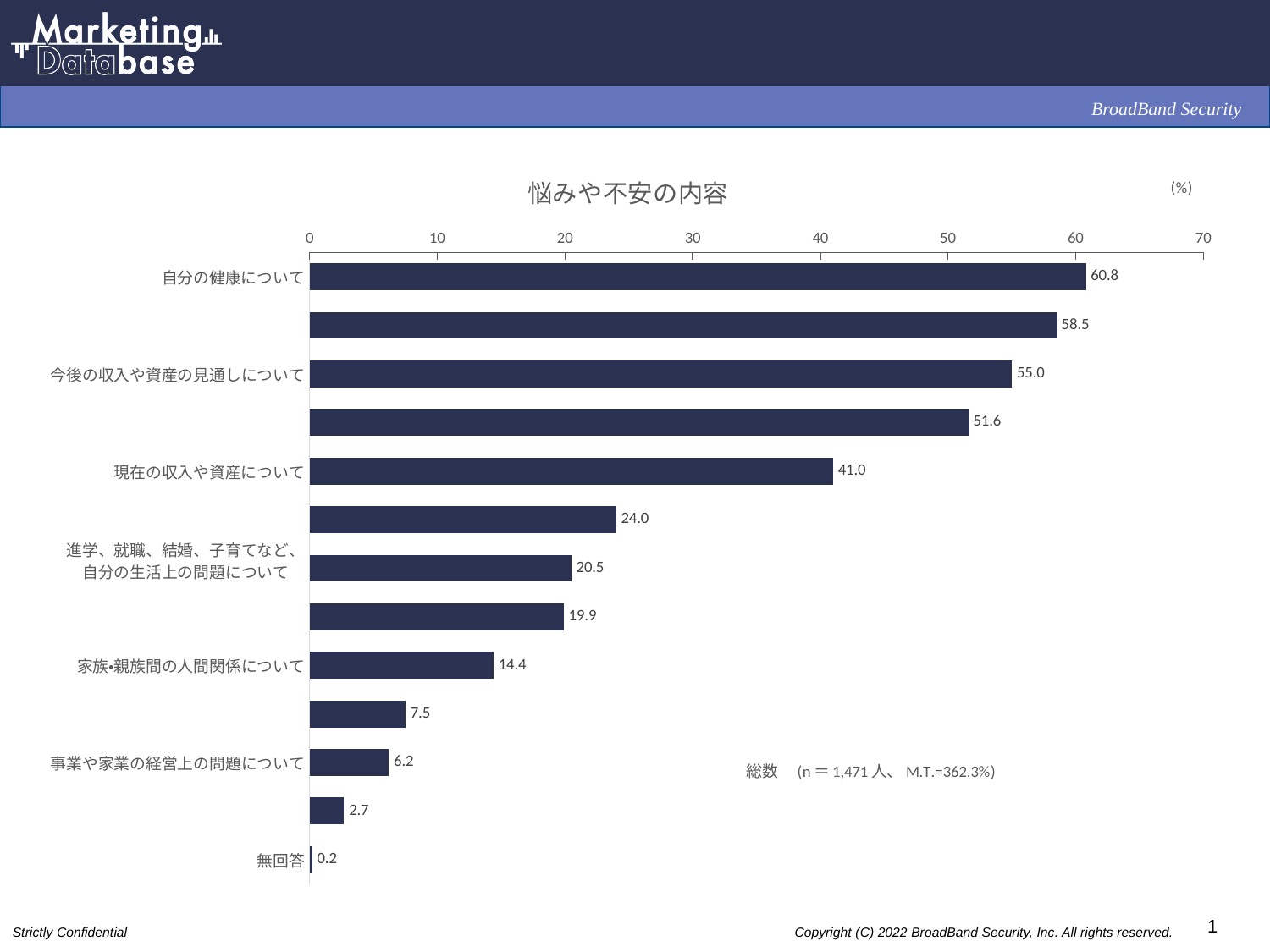

### Chart: 悩みや不安の内容

| Category |  |
|---|---|
| 自分の健康について | 60.8 |
| 老後の生活設計について | 58.5 |
| 今後の収入や資産の見通しについて | 55.0 |
| 家族の健康について | 51.6 |
| 現在の収入や資産について | 41.0 |
| 進学、就職、結婚、子育てなど、
家族の生活上の問題について
 | 24.0 |
| 進学、就職、結婚、子育てなど、
自分の生活上の問題について
 | 20.5 |
| 勤務先での仕事や人間関係について | 19.9 |
| 家族・親族間の人間関係について | 14.4 |
| 近隣・地域との関係について | 7.5 |
| 事業や家業の経営上の問題について | 6.2 |
| その他 | 2.7 |
| 無回答 | 0.2 |